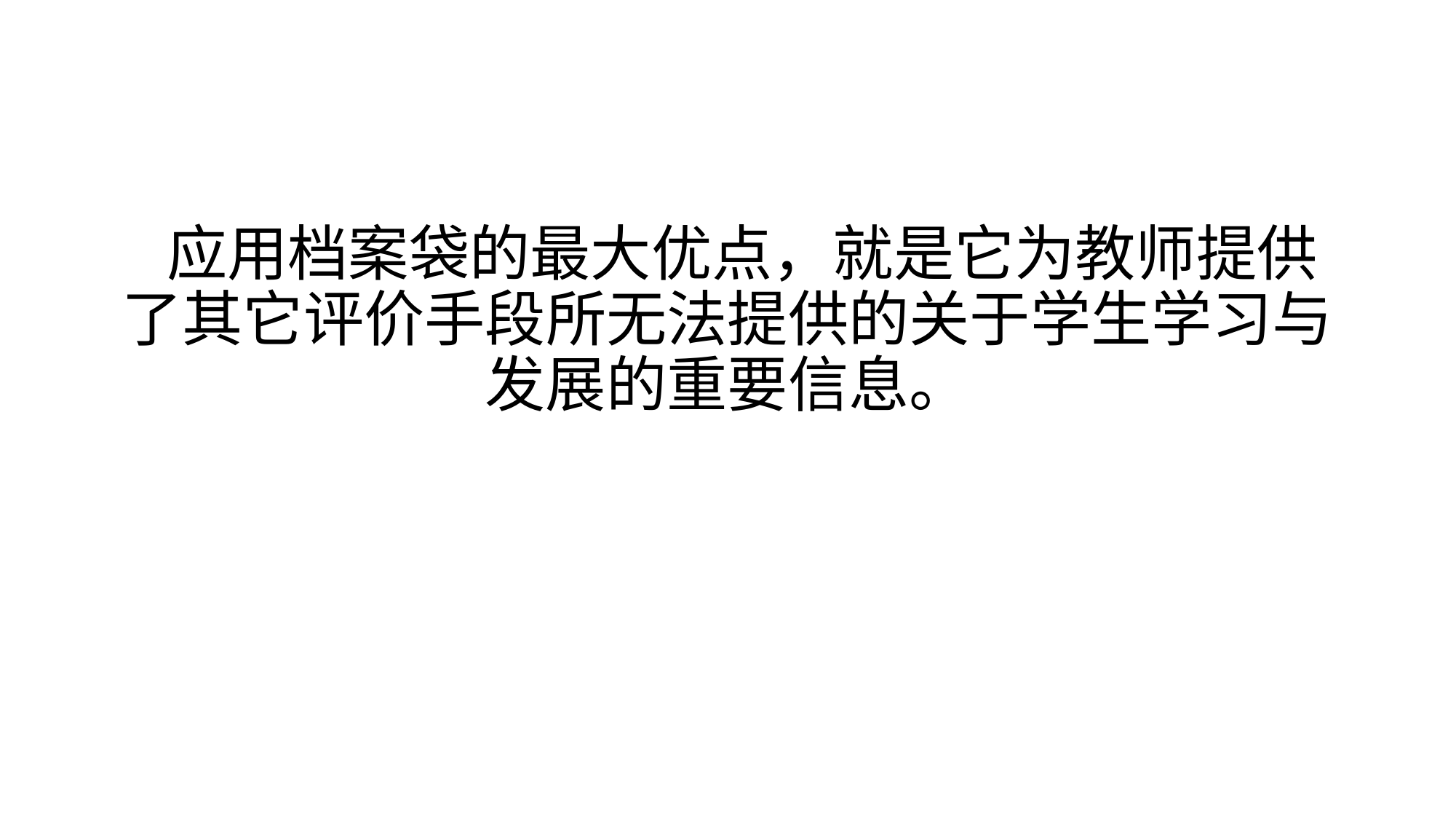

应用档案袋的最大优点，就是它为教师提供了其它评价手段所无法提供的关于学生学习与发展的重要信息。